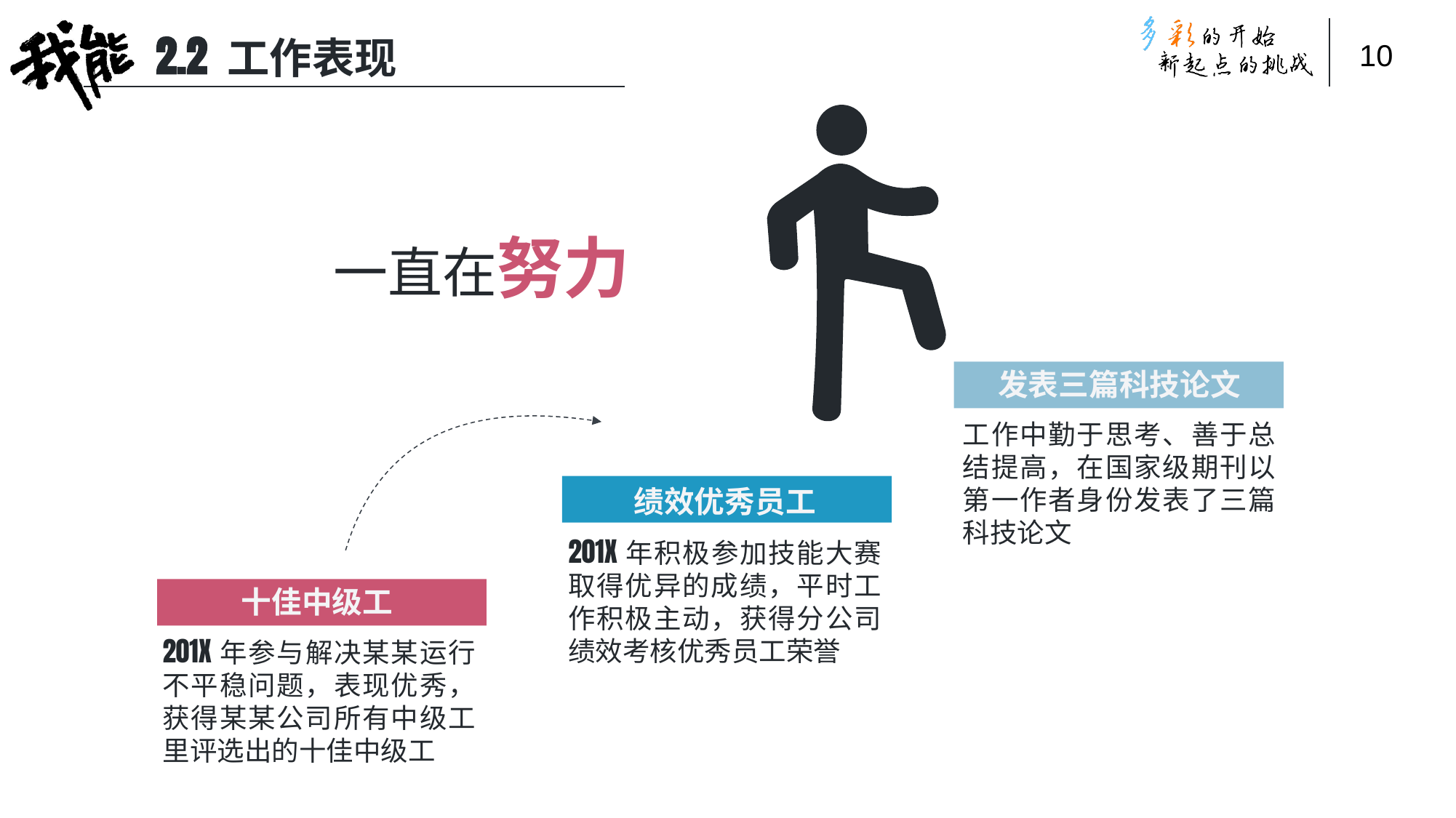

2.2 工作表现

一直在努力
发表三篇科技论文

工作中勤于思考、善于总结提高，在国家级期刊以第一作者身份发表了三篇科技论文

绩效优秀员工
201X年积极参加技能大赛取得优异的成绩，平时工作积极主动，获得分公司绩效考核优秀员工荣誉
十佳中级工

201X年参与解决某某运行不平稳问题，表现优秀，获得某某公司所有中级工里评选出的十佳中级工